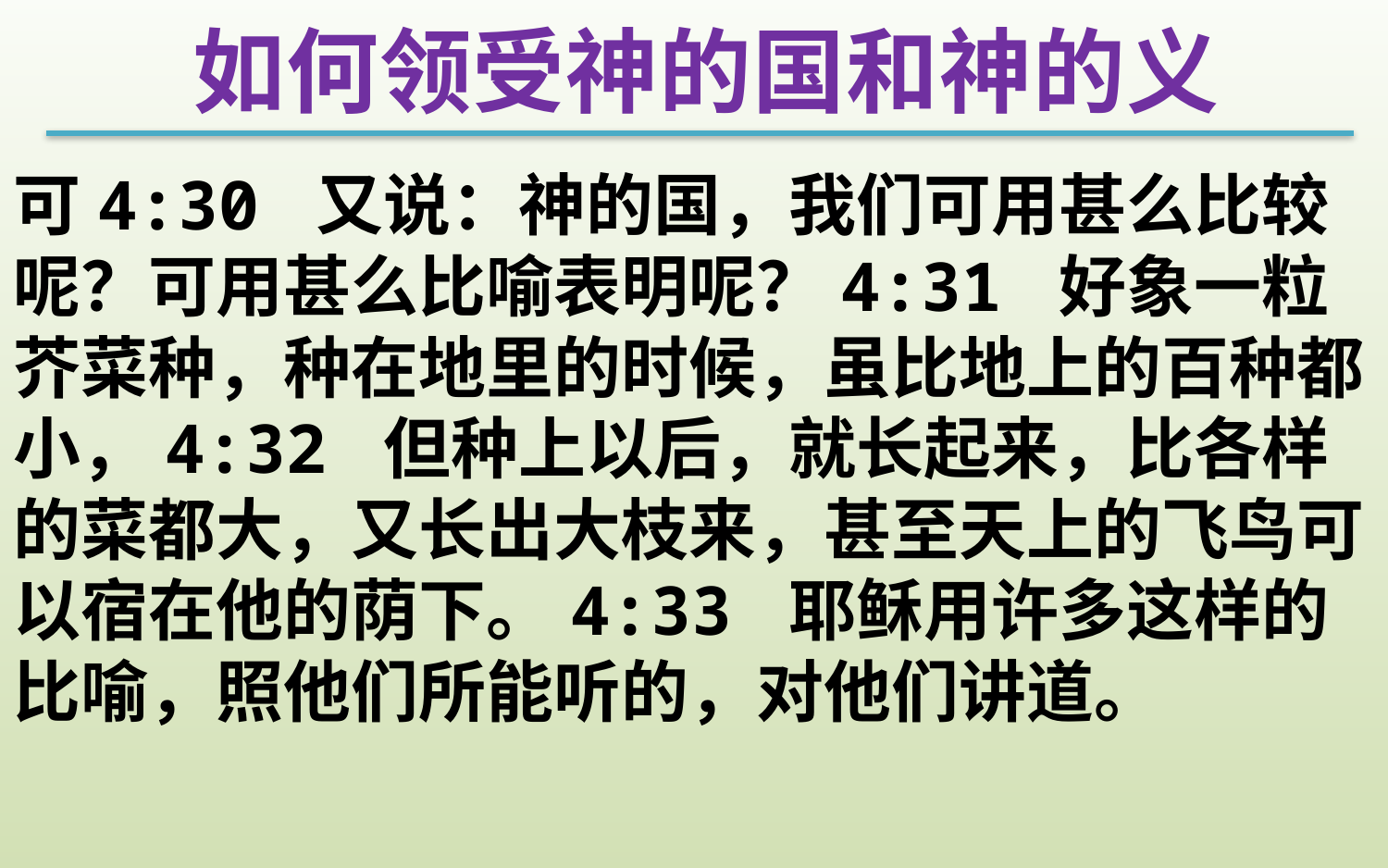

如何领受神的国和神的义
可4:30 又说：神的国，我们可用甚么比较呢？可用甚么比喻表明呢？4:31 好象一粒芥菜种，种在地里的时候，虽比地上的百种都小，4:32 但种上以后，就长起来，比各样的菜都大，又长出大枝来，甚至天上的飞鸟可以宿在他的荫下。4:33 耶稣用许多这样的比喻，照他们所能听的，对他们讲道。